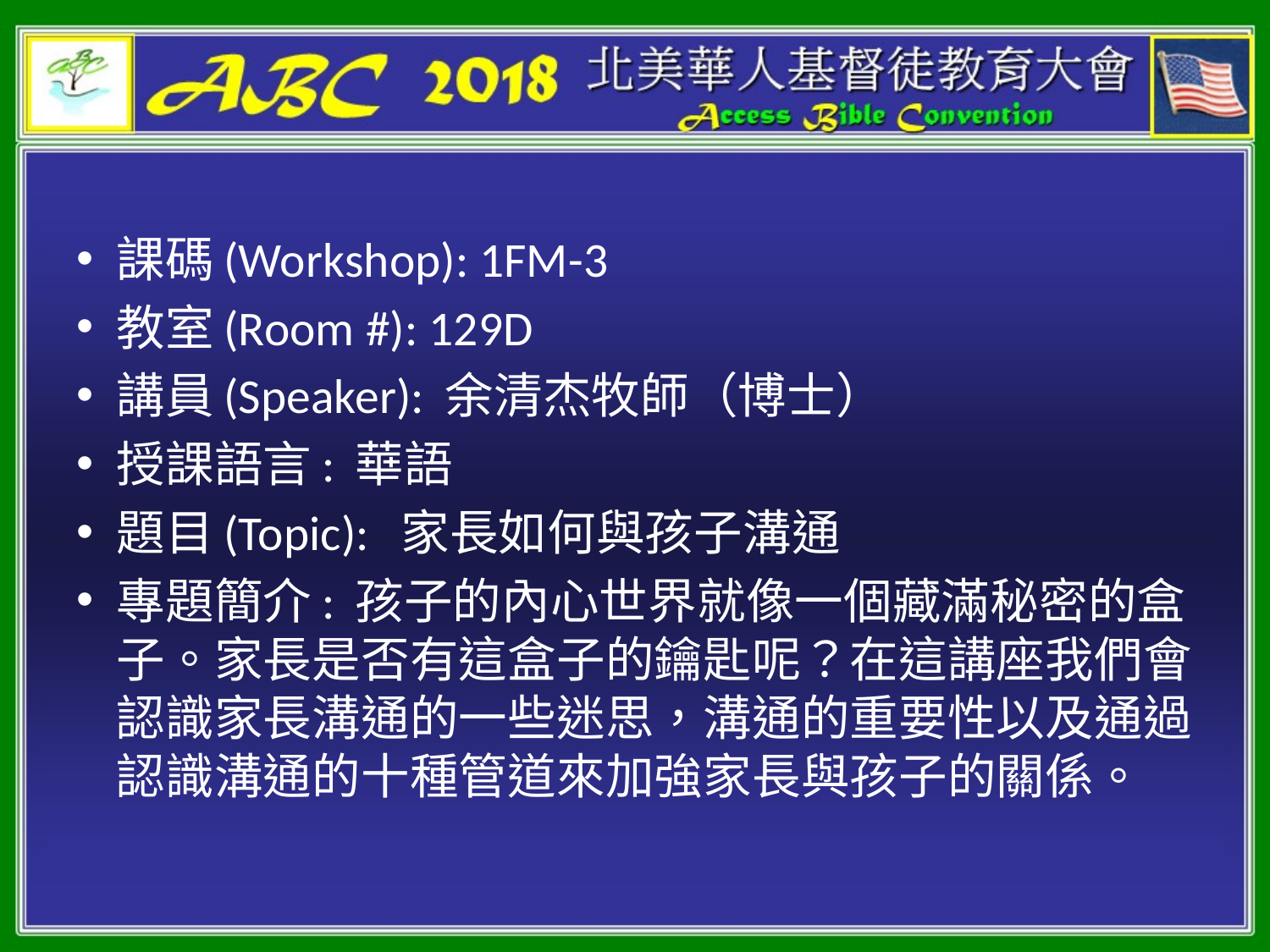

#
課碼(Workshop): 1FM-3
教室(Room #): 129D
講員(Speaker): 余清杰牧師（博士）
授課語言: 華語
題目(Topic):  家長如何與孩子溝通
專題簡介: 孩子的內心世界就像一個藏滿秘密的盒子。家長是否有這盒子的鑰匙呢？在這講座我們會認識家長溝通的一些迷思，溝通的重要性以及通過認識溝通的十種管道來加強家長與孩子的關係。